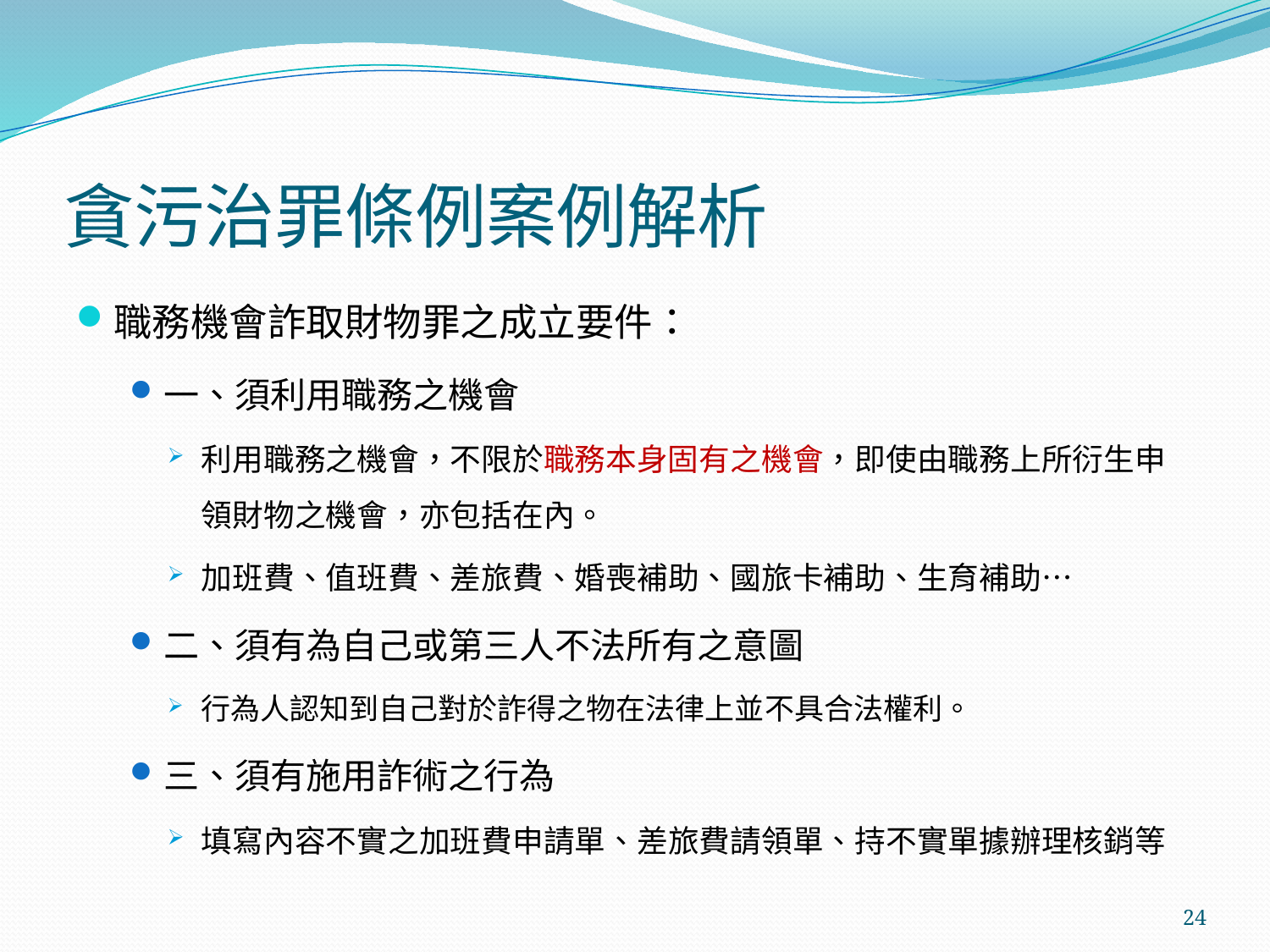

# 貪污治罪條例案例解析
職務機會詐取財物罪之成立要件：
一、須利用職務之機會
利用職務之機會，不限於職務本身固有之機會，即使由職務上所衍生申領財物之機會，亦包括在內。
加班費、值班費、差旅費、婚喪補助、國旅卡補助、生育補助…
二、須有為自己或第三人不法所有之意圖
行為人認知到自己對於詐得之物在法律上並不具合法權利。
三、須有施用詐術之行為
填寫內容不實之加班費申請單、差旅費請領單、持不實單據辦理核銷等
24